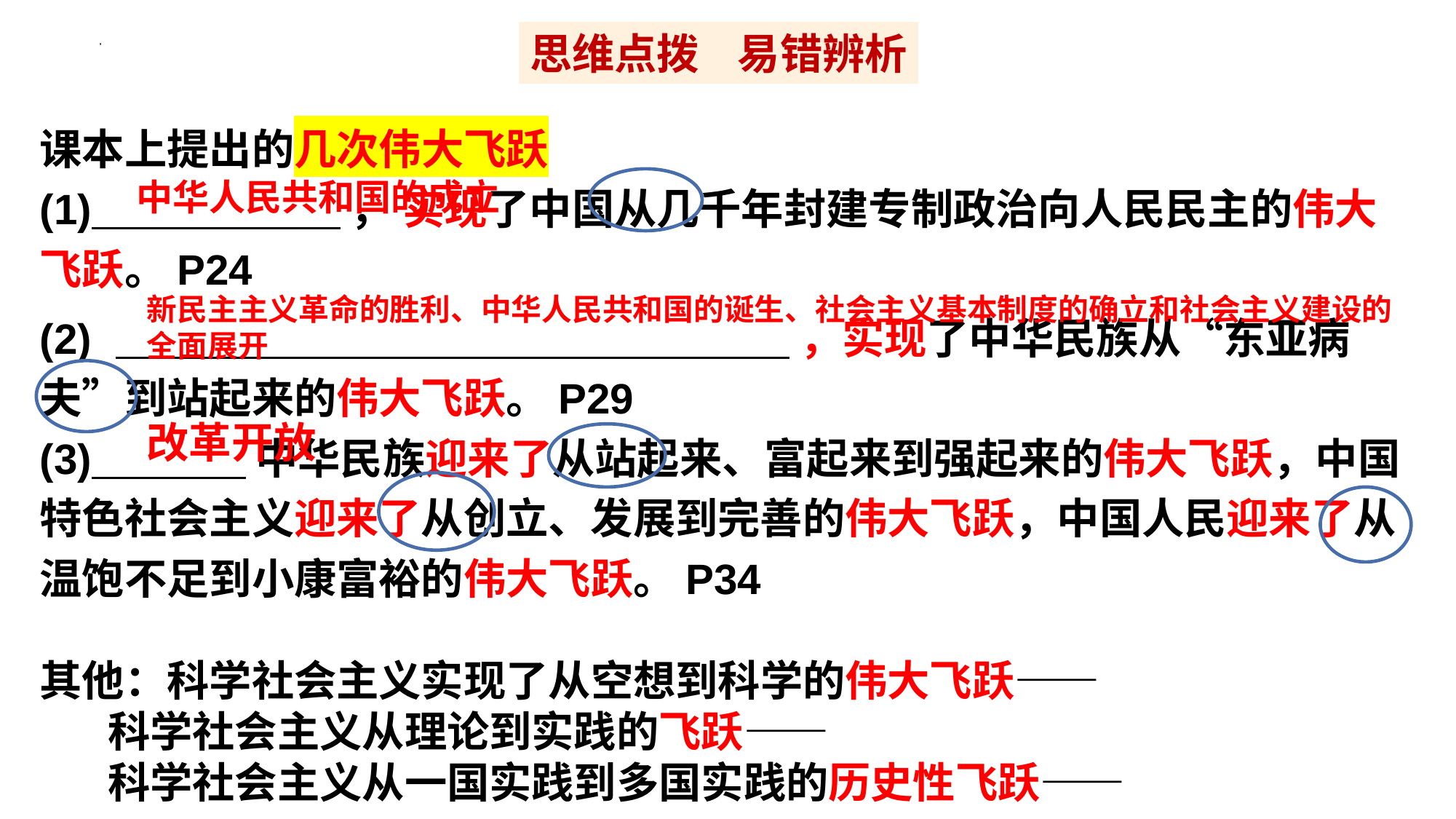

思维点拨    易错辨析
课本上提出的几次伟大飞跃
(1)                     ， 实现了中国从几千年封建专制政治向人民民主的伟大飞跃。P24
(2)                                                           ，实现了中华民族从“东亚病夫”到站起来的伟大飞跃。P29
(3)             中华民族迎来了从站起来、富起来到强起来的伟大飞跃，中国特色社会主义迎来了从创立、发展到完善的伟大飞跃，中国人民迎来了从温饱不足到小康富裕的伟大飞跃。P34

其他：科学社会主义实现了从空想到科学的伟大飞跃——
      科学社会主义从理论到实践的飞跃——
      科学社会主义从一国实践到多国实践的历史性飞跃——
中华人民共和国的成立

新民主主义革命的胜利、中华人民共和国的诞生、社会主义基本制度的确立和社会主义建设的全面展开

改革开放